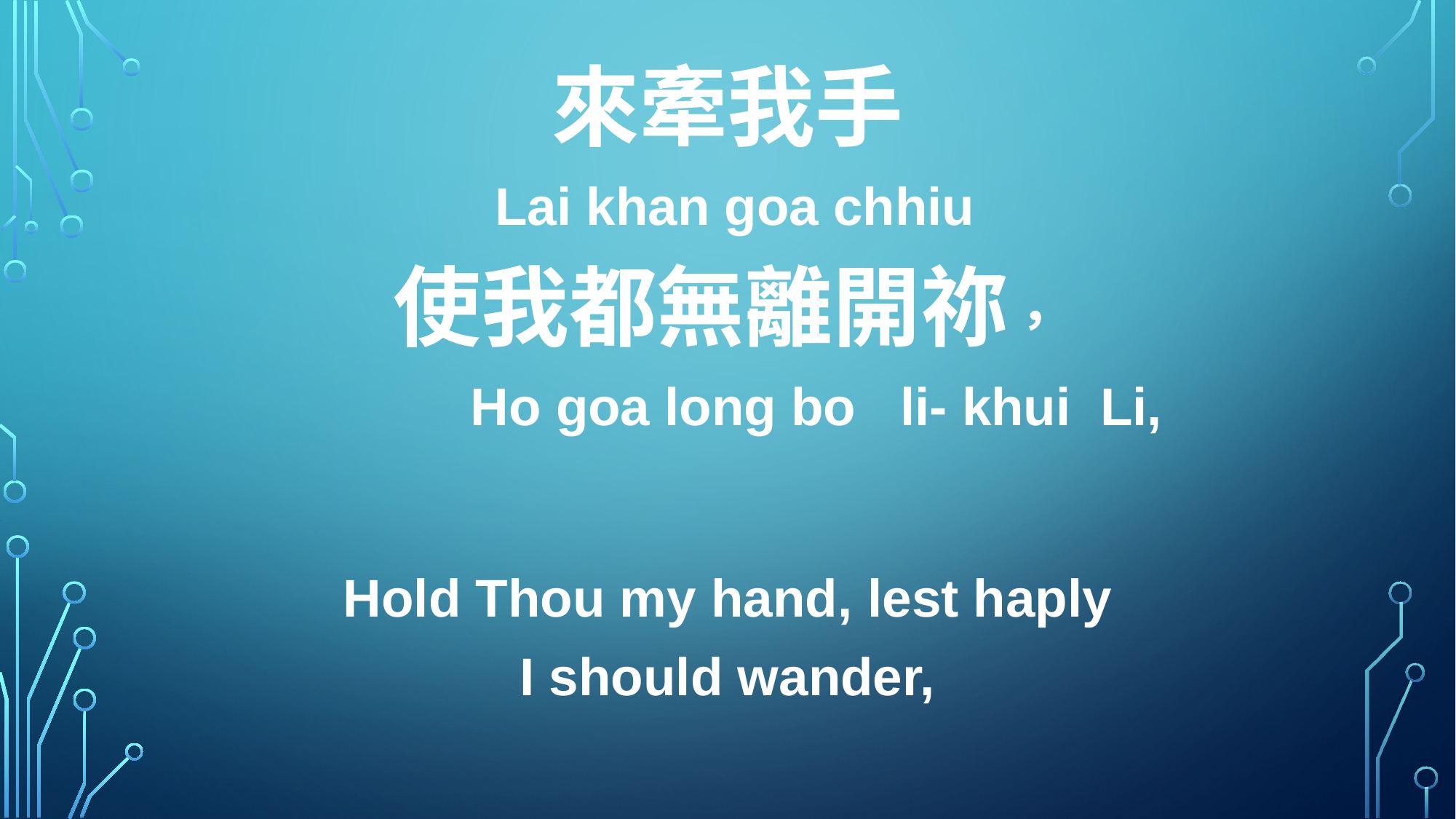

來牽我手
 Lai khan goa chhiu
使我都無離開祢，
                     Ho goa long bo   li- khui  Li,

Hold Thou my hand, lest haply
I should wander,